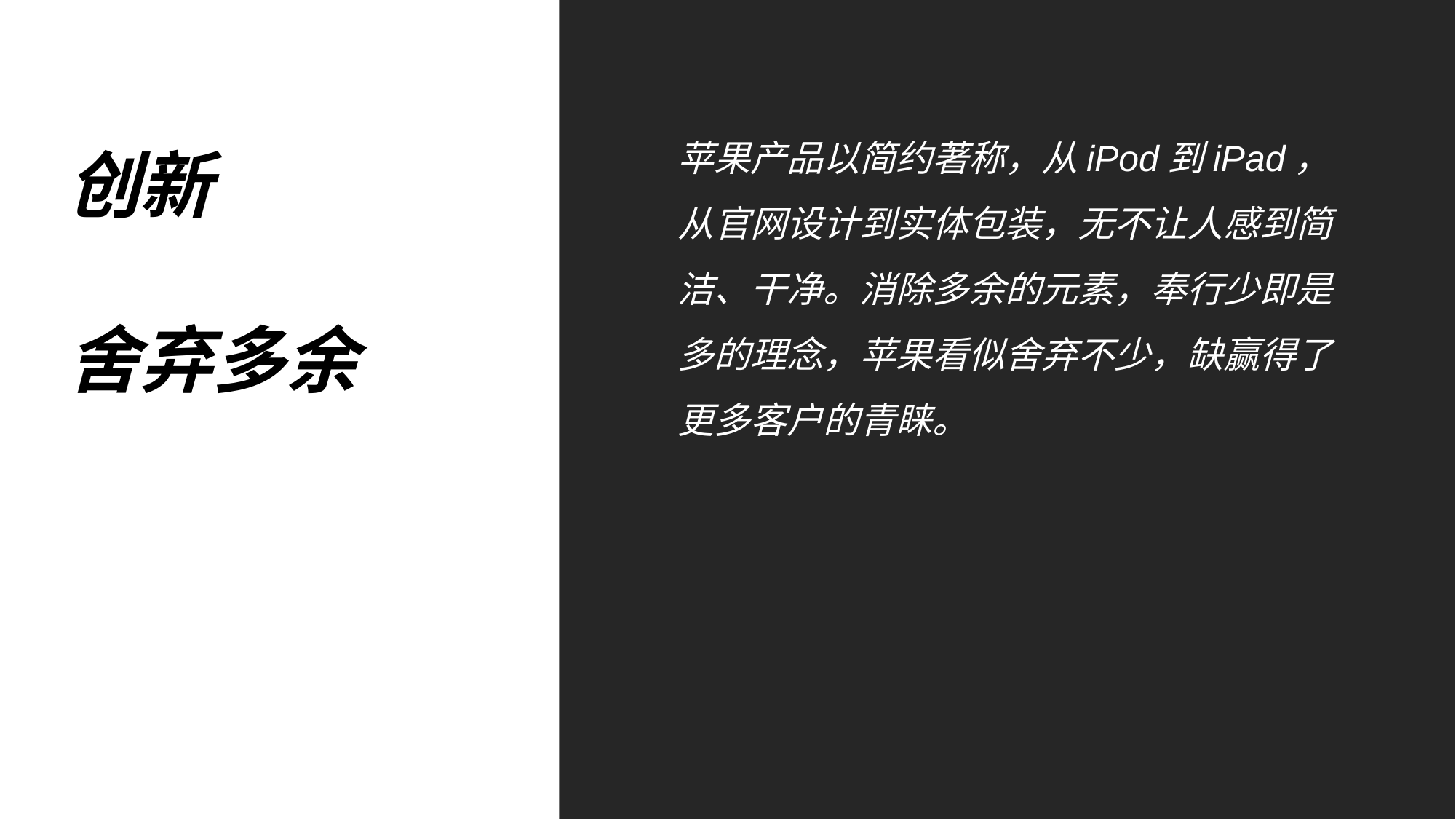

苹果产品以简约著称，从iPod到iPad，从官网设计到实体包装，无不让人感到简洁、干净。消除多余的元素，奉行少即是多的理念，苹果看似舍弃不少，缺赢得了更多客户的青睐。
创新

舍弃多余